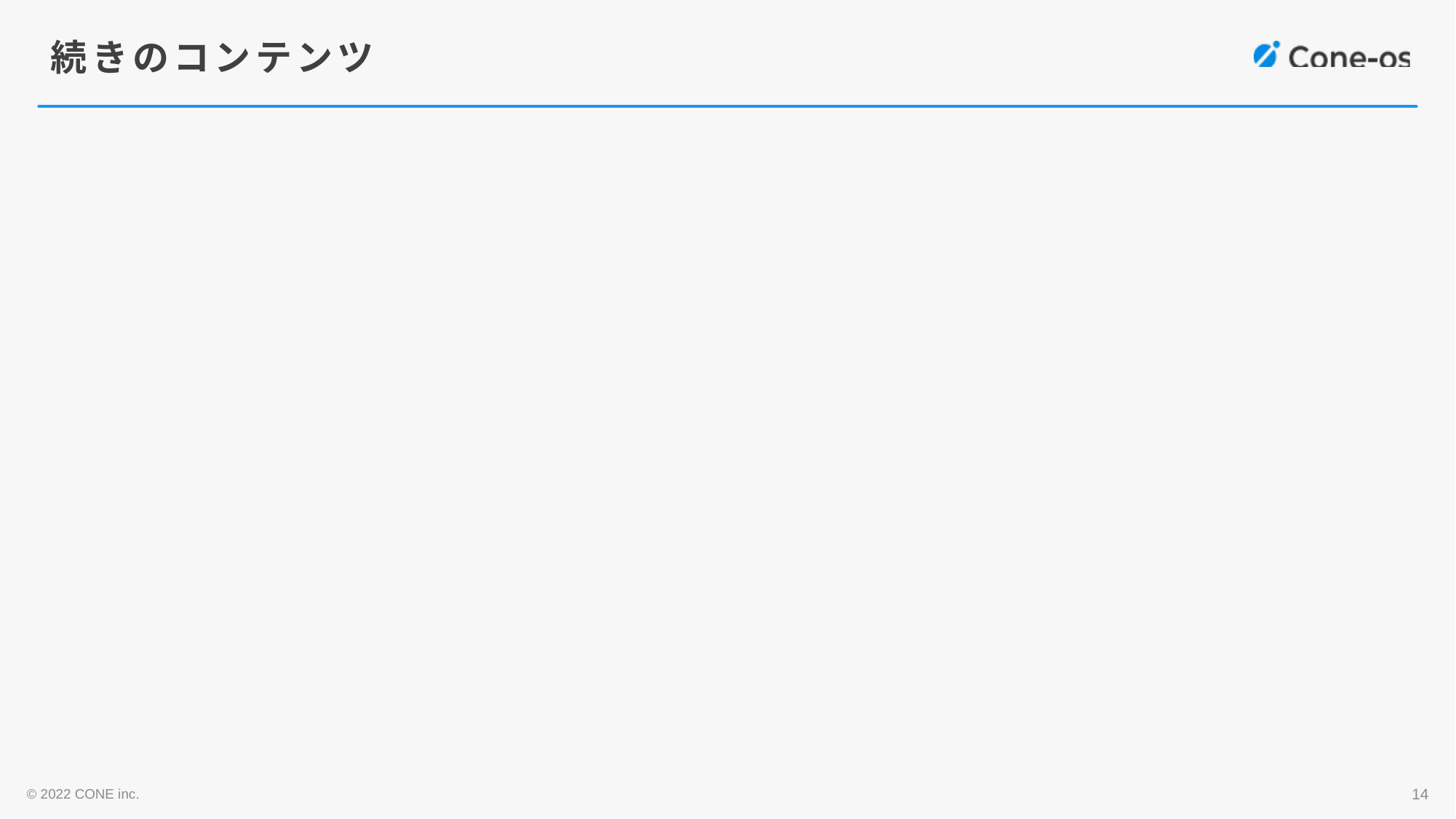

# 続きのコンテンツ
14
© 2022 CONE inc.